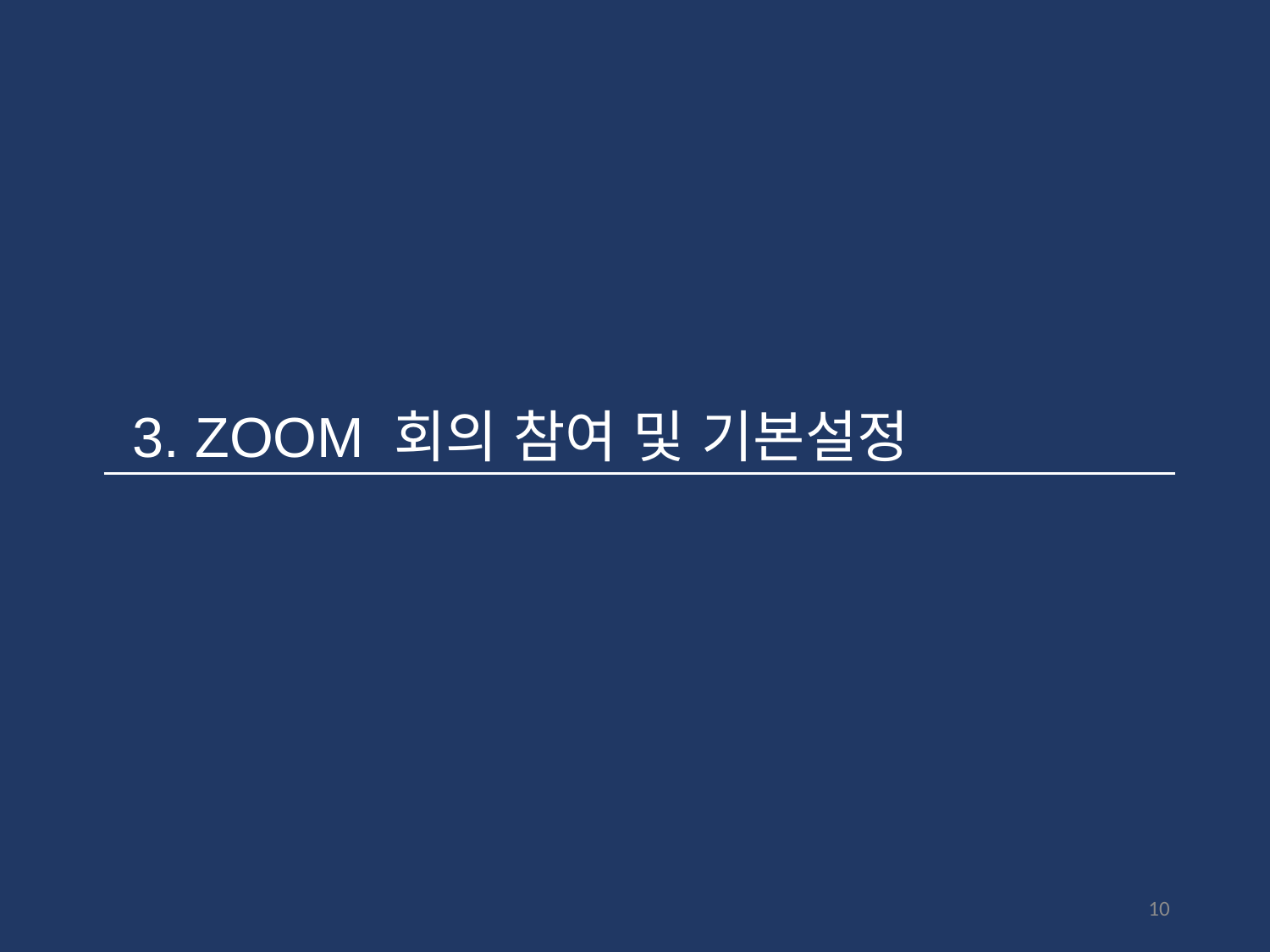

3. ZOOM 회의 참여 및 기본설정
10